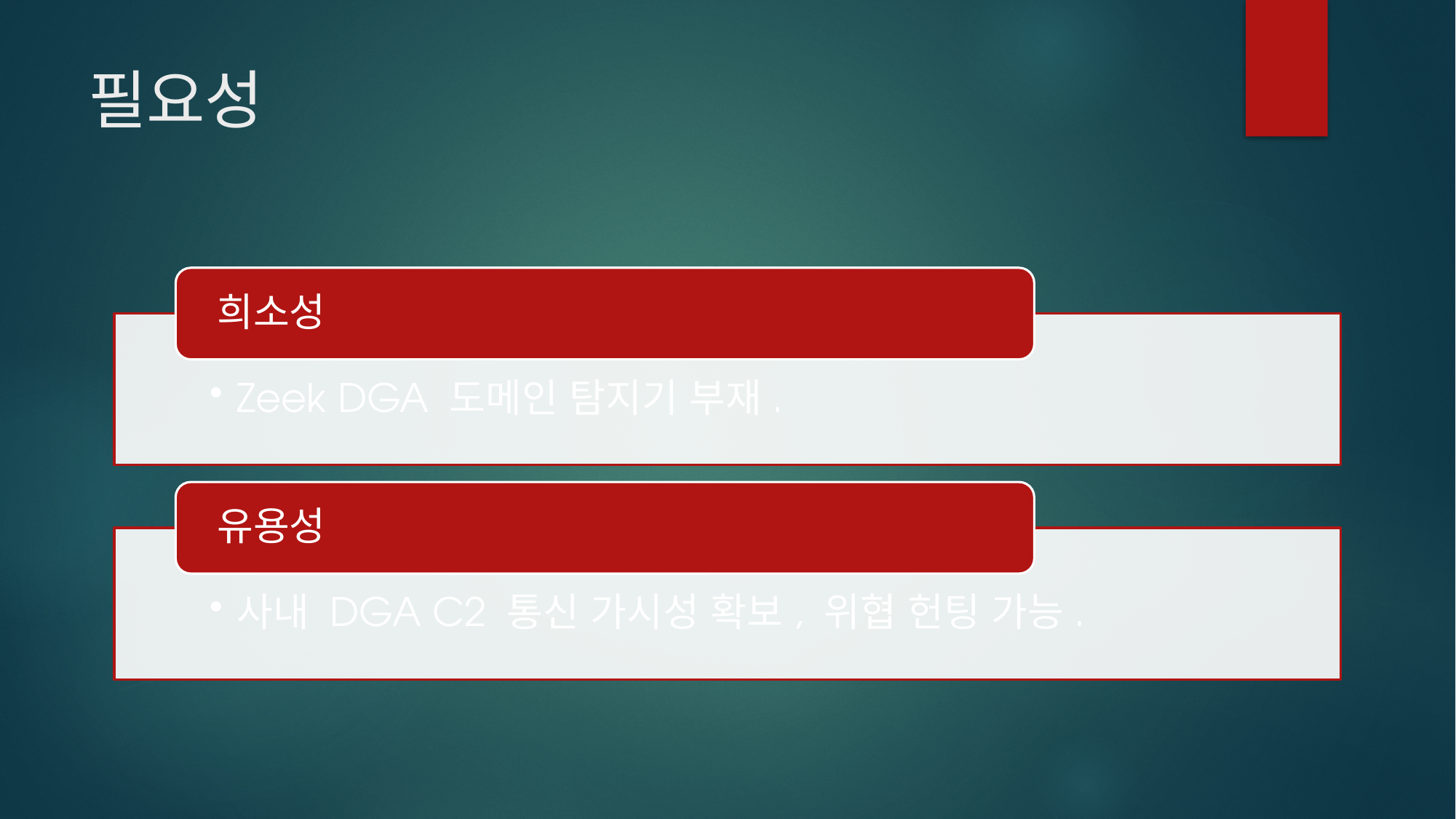

# 필요성
Zeek DGA 도메인 탐지기 부재.
희소성
사내 DGA C2 통신 가시성 확보, 위협 헌팅 가능.
유용성